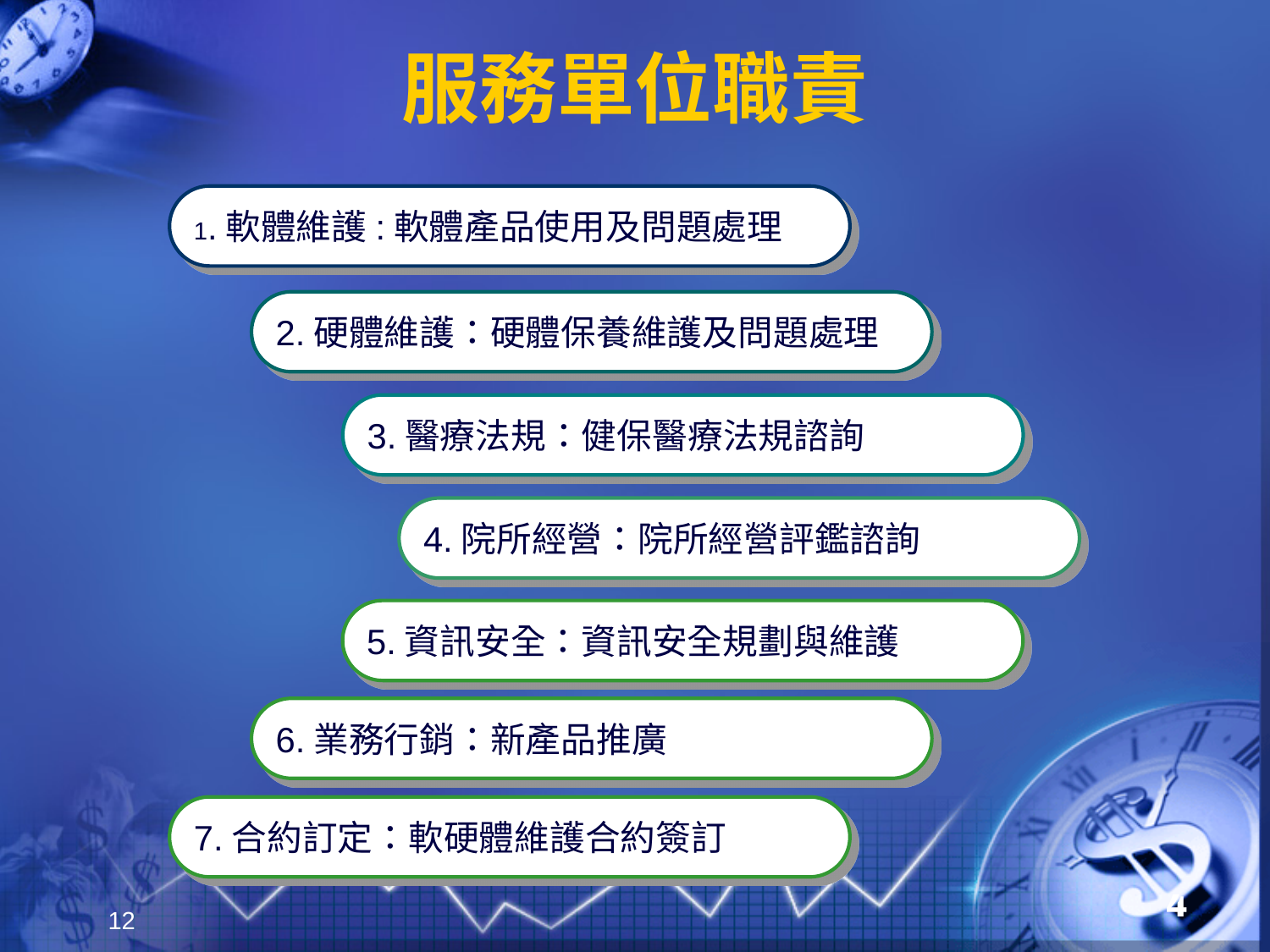

# 服務單位職責
1.軟體維護:軟體產品使用及問題處理
2.硬體維護：硬體保養維護及問題處理
3.醫療法規：健保醫療法規諮詢
4.院所經營：院所經營評鑑諮詢
5.資訊安全：資訊安全規劃與維護
6.業務行銷：新產品推廣
7.合約訂定：軟硬體維護合約簽訂
12
4